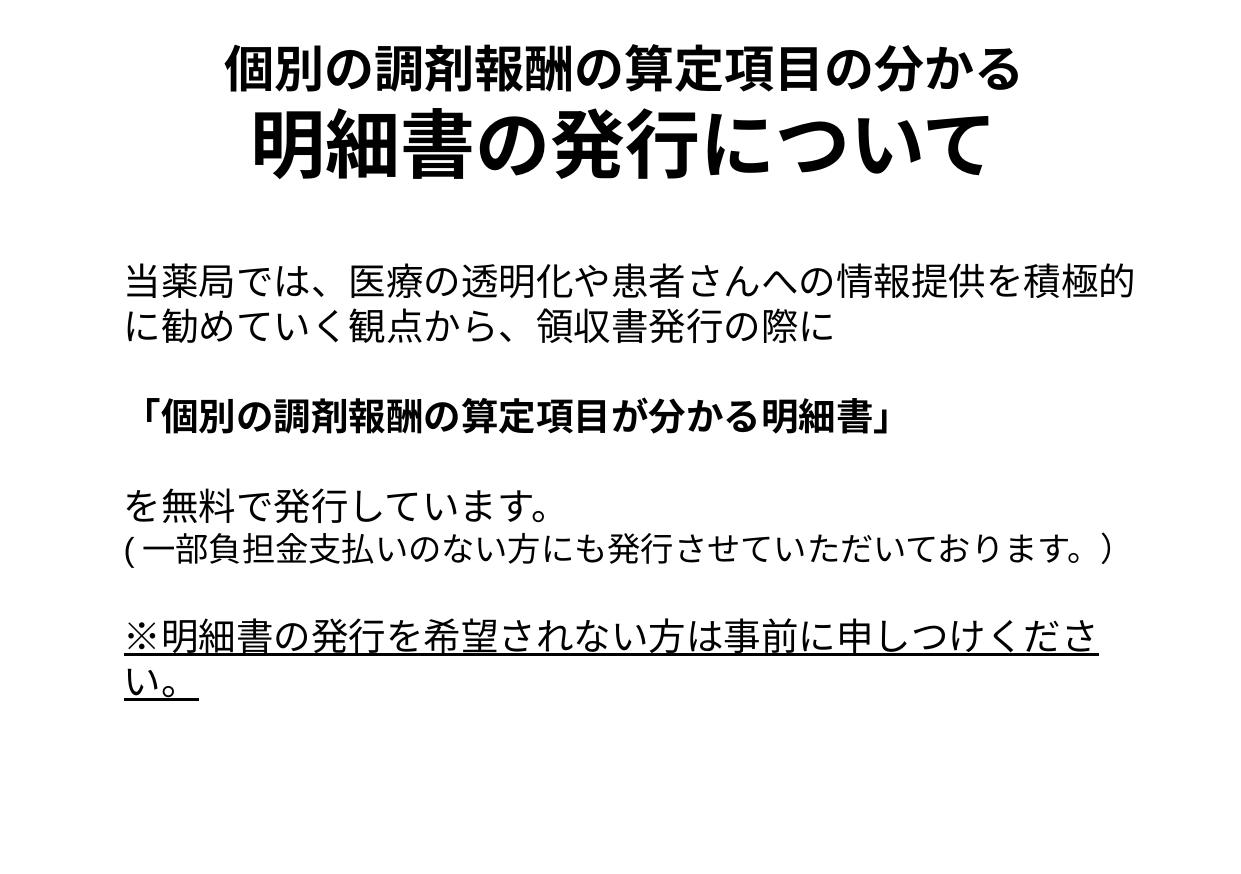

個別の調剤報酬の算定項目の分かる
明細書の発行について
# 当薬局では、医療の透明化や患者さんへの情報提供を積極的に勧めていく観点から、領収書発行の際に 「個別の調剤報酬の算定項目が分かる明細書」 を無料で発行しています。 (一部負担金支払いのない方にも発行させていただいております。） ※明細書の発行を希望されない方は事前に申しつけください。